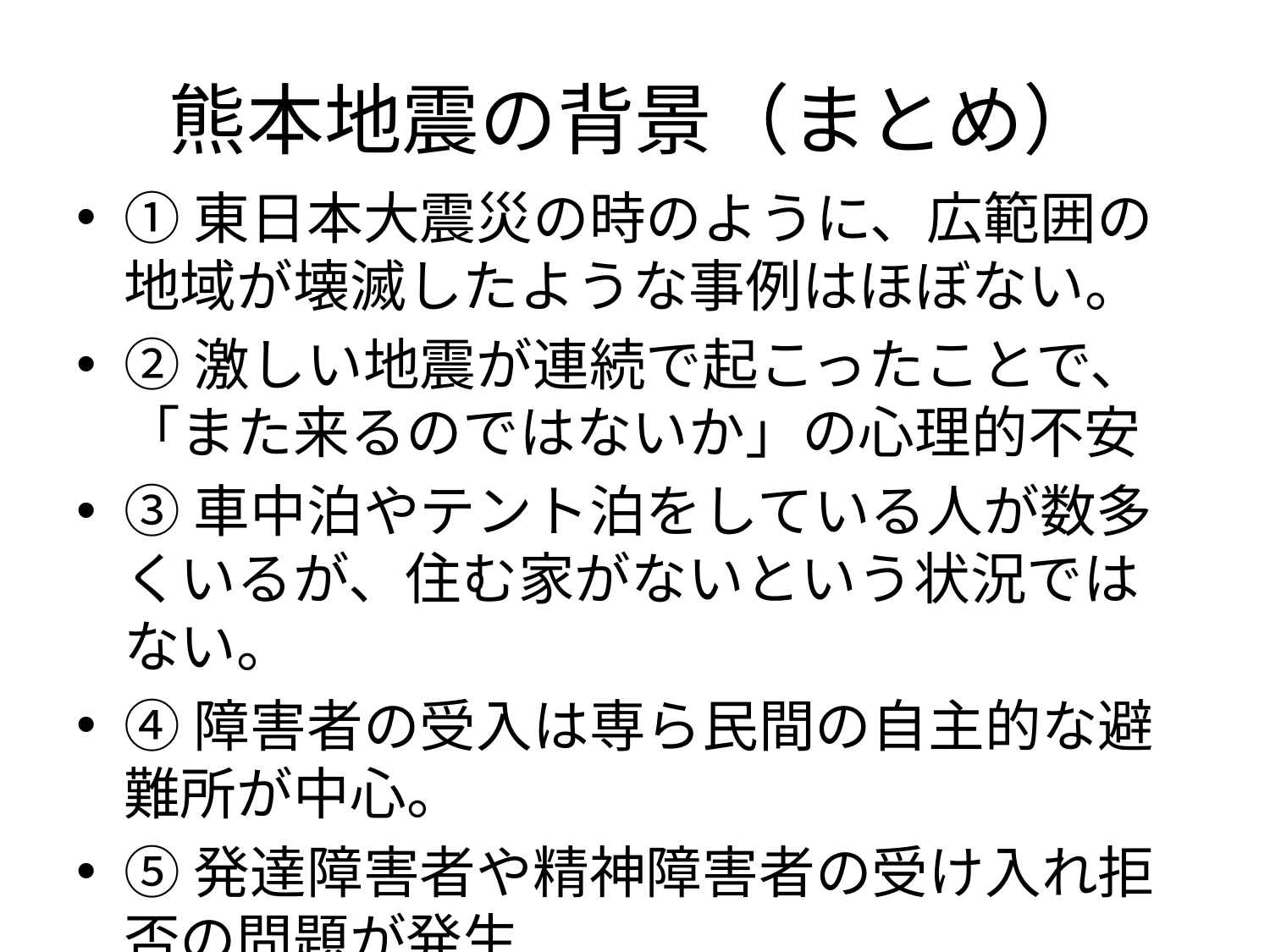

# 熊本地震の背景（まとめ）
①東日本大震災の時のように、広範囲の地域が壊滅したような事例はほぼない。
②激しい地震が連続で起こったことで、「また来るのではないか」の心理的不安
③車中泊やテント泊をしている人が数多くいるが、住む家がないという状況ではない。
④障害者の受入は専ら民間の自主的な避難所が中心。
⑤発達障害者や精神障害者の受け入れ拒否の問題が発生